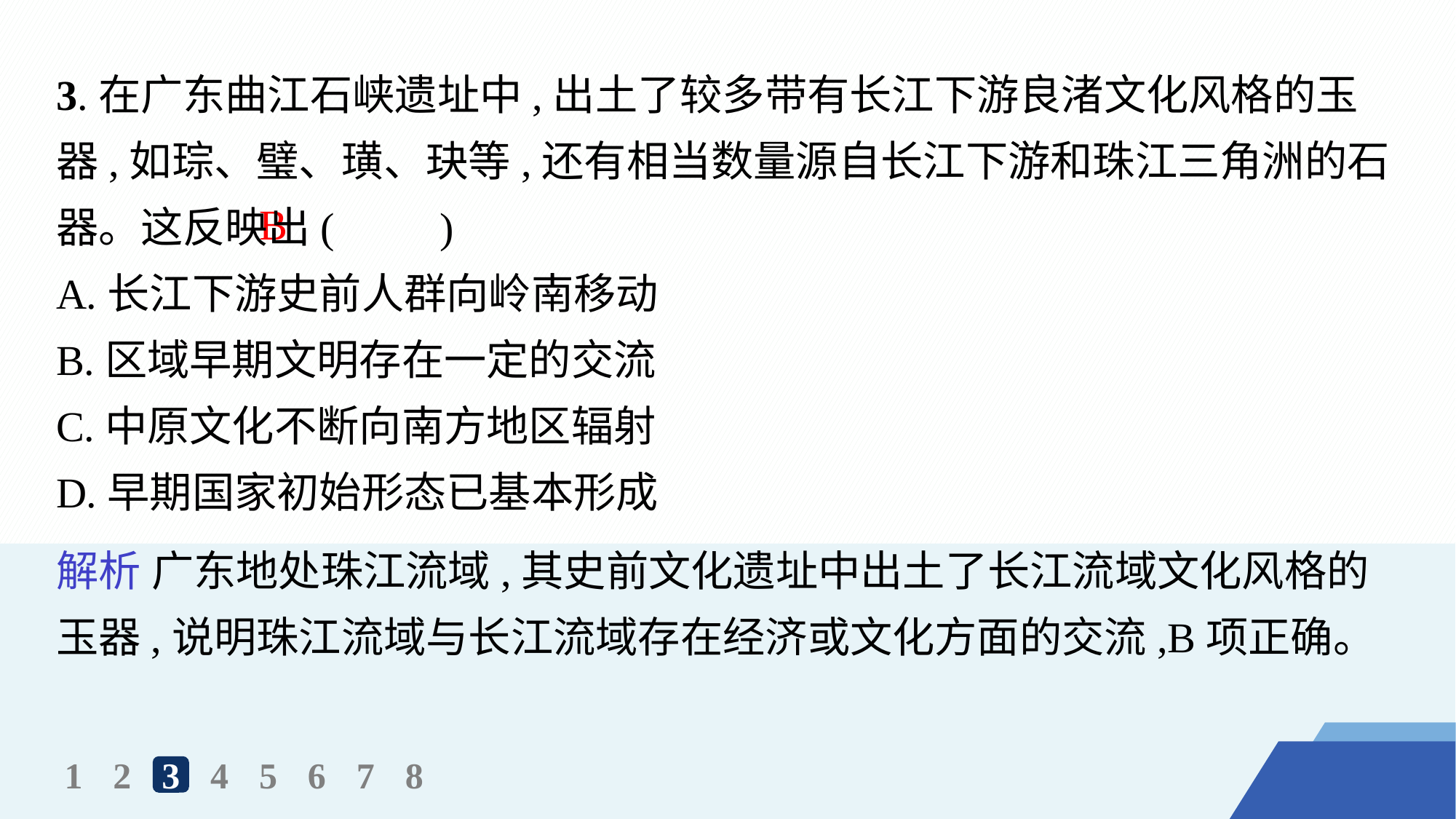

3.在广东曲江石峡遗址中,出土了较多带有长江下游良渚文化风格的玉器,如琮、璧、璜、玦等,还有相当数量源自长江下游和珠江三角洲的石器。这反映出(　　)
A.长江下游史前人群向岭南移动
B.区域早期文明存在一定的交流
C.中原文化不断向南方地区辐射
D.早期国家初始形态已基本形成
B
解析 广东地处珠江流域,其史前文化遗址中出土了长江流域文化风格的玉器,说明珠江流域与长江流域存在经济或文化方面的交流,B项正确。
1
2
3
4
5
6
7
8